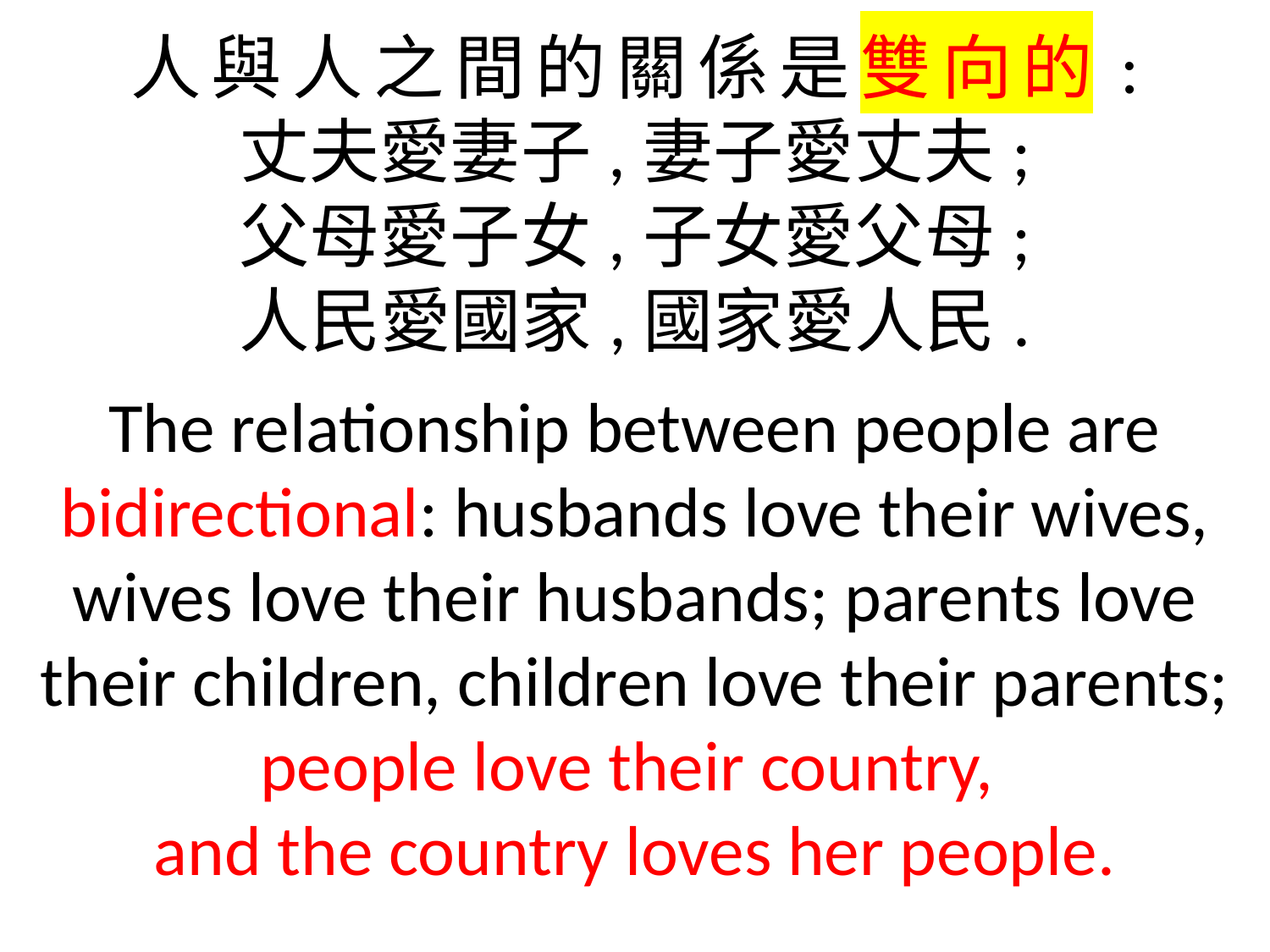

人與人之間的關係是雙向的:
丈夫愛妻子,妻子愛丈夫;
父母愛子女,子女愛父母;
人民愛國家,國家愛人民.
The relationship between people are bidirectional: husbands love their wives, wives love their husbands; parents love their children, children love their parents; people love their country,
and the country loves her people.